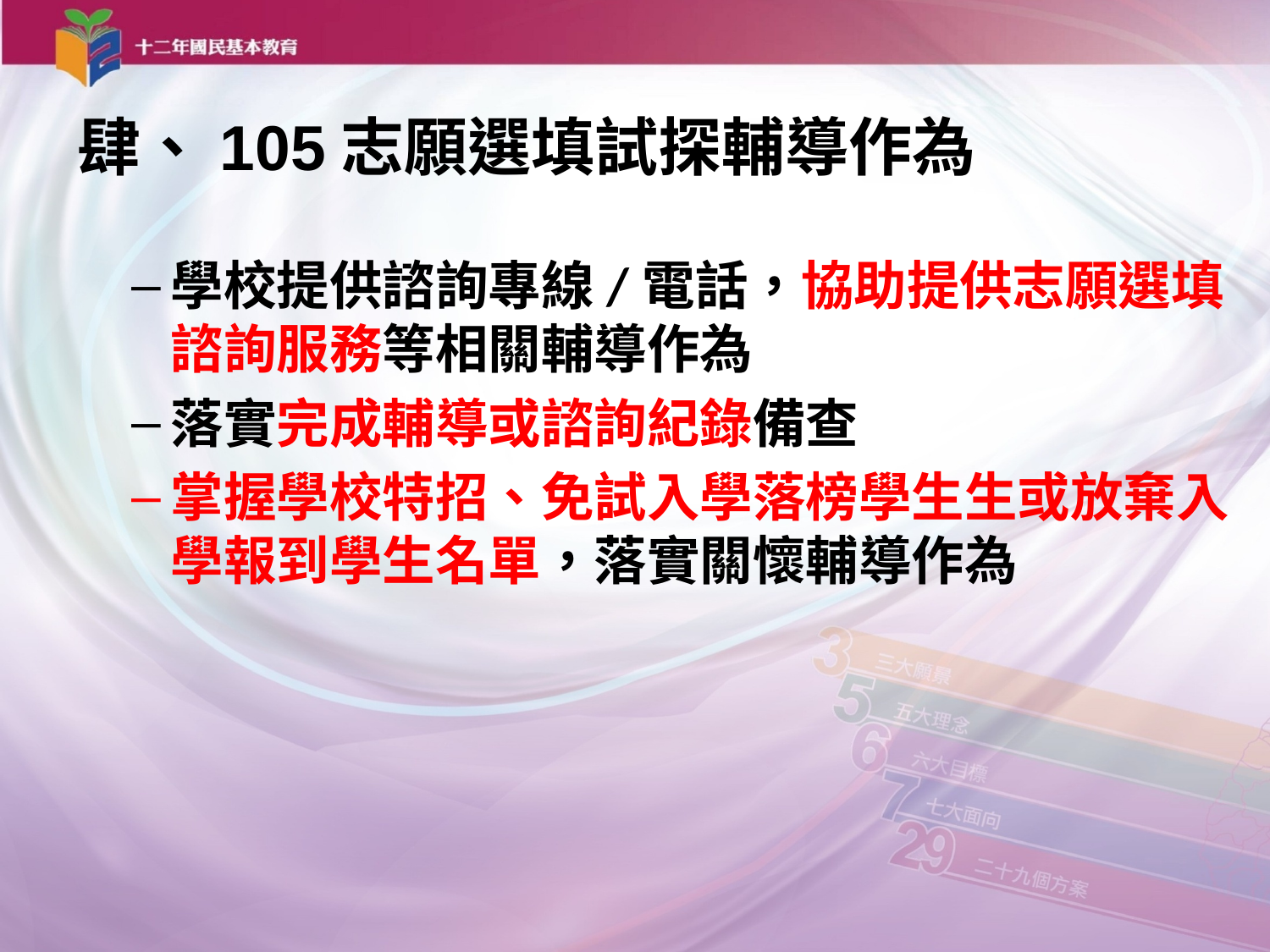

# 肆、105志願選填試探輔導作為
學校提供諮詢專線/電話，協助提供志願選填諮詢服務等相關輔導作為
落實完成輔導或諮詢紀錄備查
掌握學校特招、免試入學落榜學生生或放棄入學報到學生名單，落實關懷輔導作為